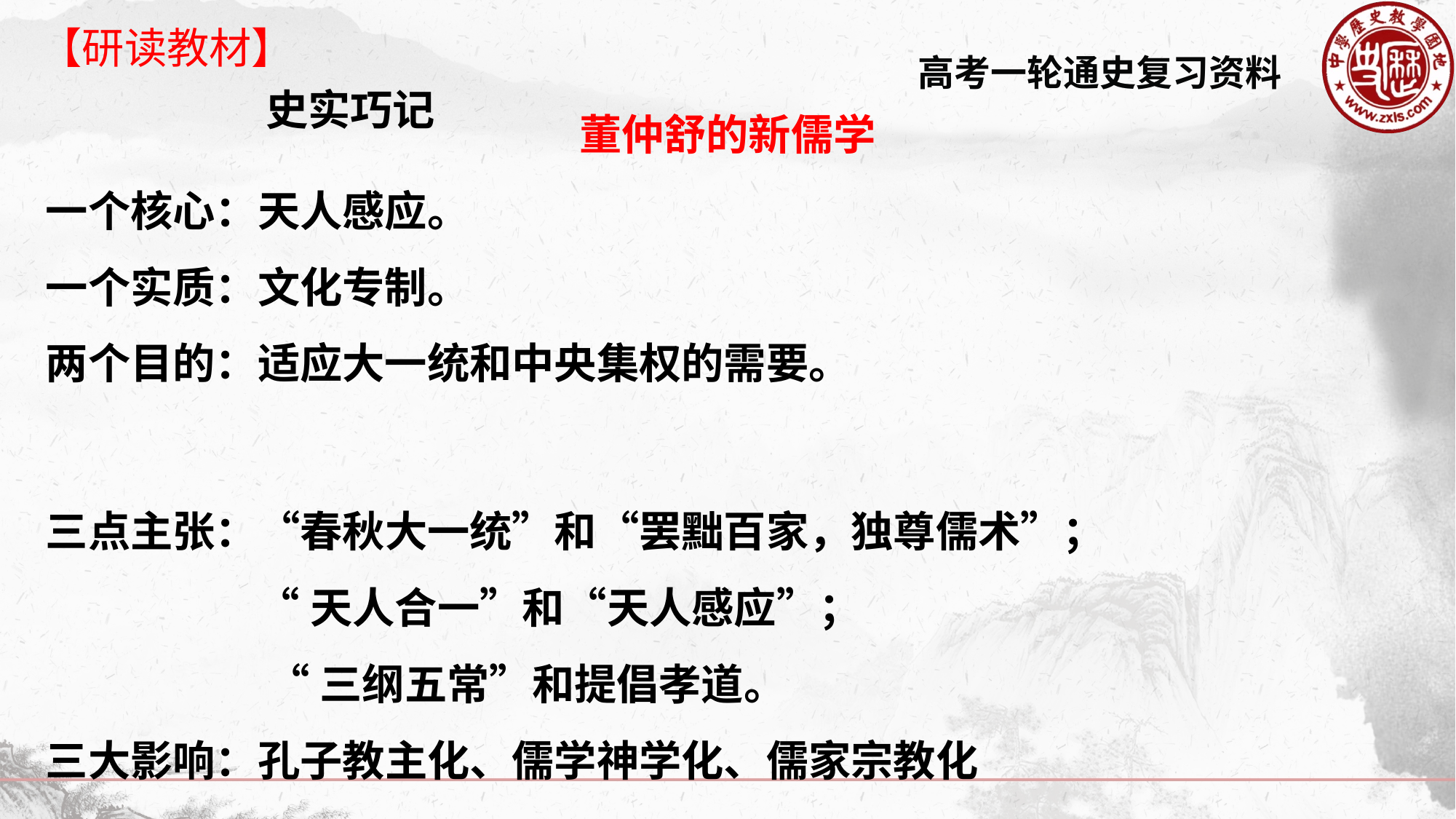

【研读教材】
董仲舒的新儒学
一个核心：天人感应。
一个实质：文化专制。
两个目的：适应大一统和中央集权的需要。

三点主张：“春秋大一统”和“罢黜百家，独尊儒术”；
                      “天人合一”和“天人感应”；
                       “三纲五常”和提倡孝道。
三大影响：孔子教主化、儒学神学化、儒家宗教化
史实巧记